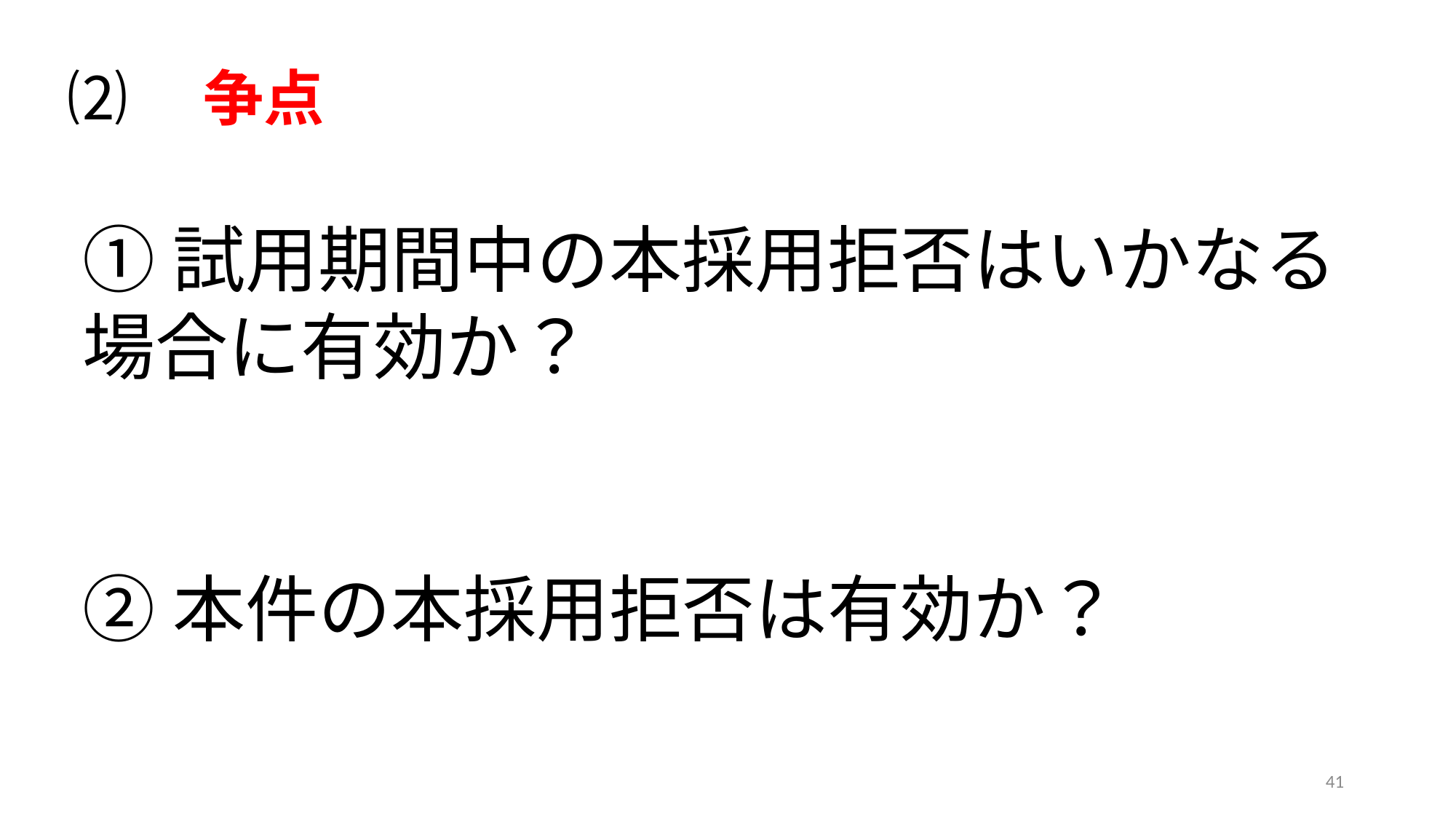

# ⑵　争点
①試用期間中の本採用拒否はいかなる場合に有効か？

②本件の本採用拒否は有効か？

41